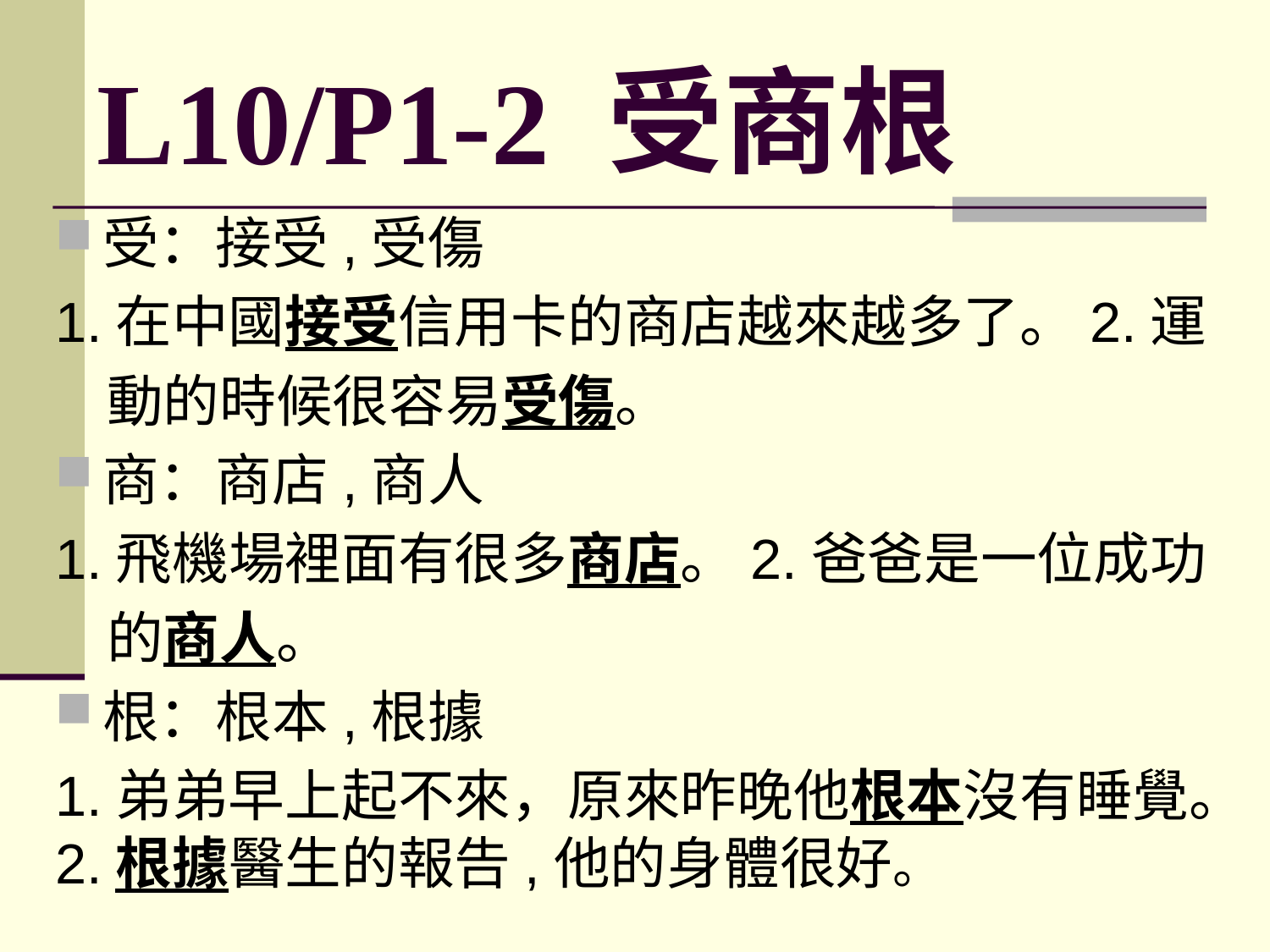

# L10/P1-2 受商根
受：接受,受傷
1.在中國接受信用卡的商店越來越多了。2.運
   動的時候很容易受傷。
商：商店,商人
1.飛機場裡面有很多商店。2.爸爸是一位成功
   的商人。
根：根本,根據
1.弟弟早上起不來，原來昨晚他根本沒有睡覺。2.根據醫生的報告,他的身體很好。